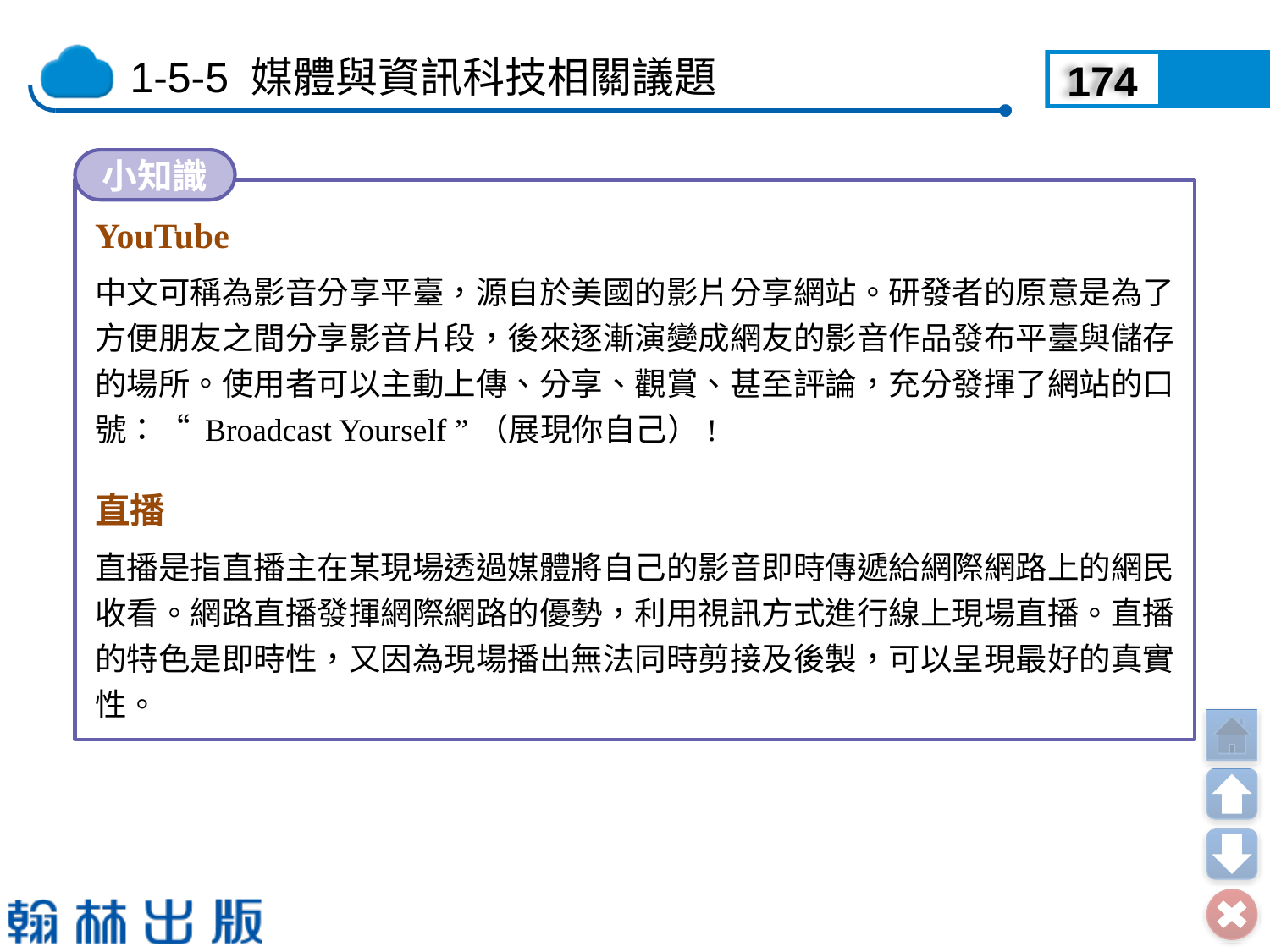

174
小知識

YouTube
中文可稱為影音分享平臺，源自於美國的影片分享網站。研發者的原意是為了方便朋友之間分享影音片段，後來逐漸演變成網友的影音作品發布平臺與儲存的場所。使用者可以主動上傳、分享、觀賞、甚至評論，充分發揮了網站的口號：“ Broadcast Yourself ”（展現你自己）!
直播
直播是指直播主在某現場透過媒體將自己的影音即時傳遞給網際網路上的網民收看。網路直播發揮網際網路的優勢，利用視訊方式進行線上現場直播。直播的特色是即時性，又因為現場播出無法同時剪接及後製，可以呈現最好的真實性。